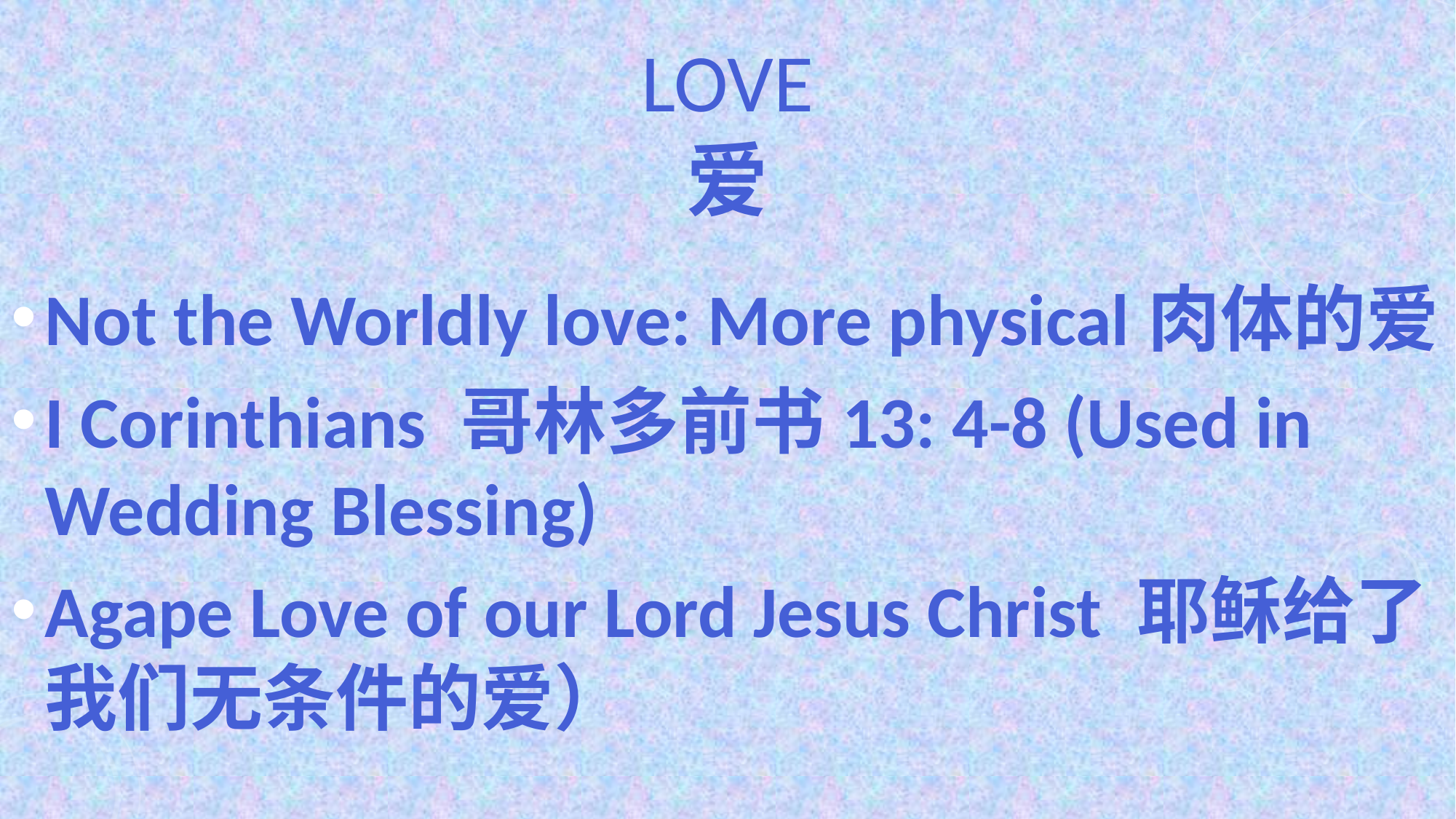

# Love 爱
Not the Worldly love: More physical肉体的爱
I Corinthians 哥林多前书13: 4-8 (Used in Wedding Blessing)
Agape Love of our Lord Jesus Christ 耶稣给了我们无条件的爱）